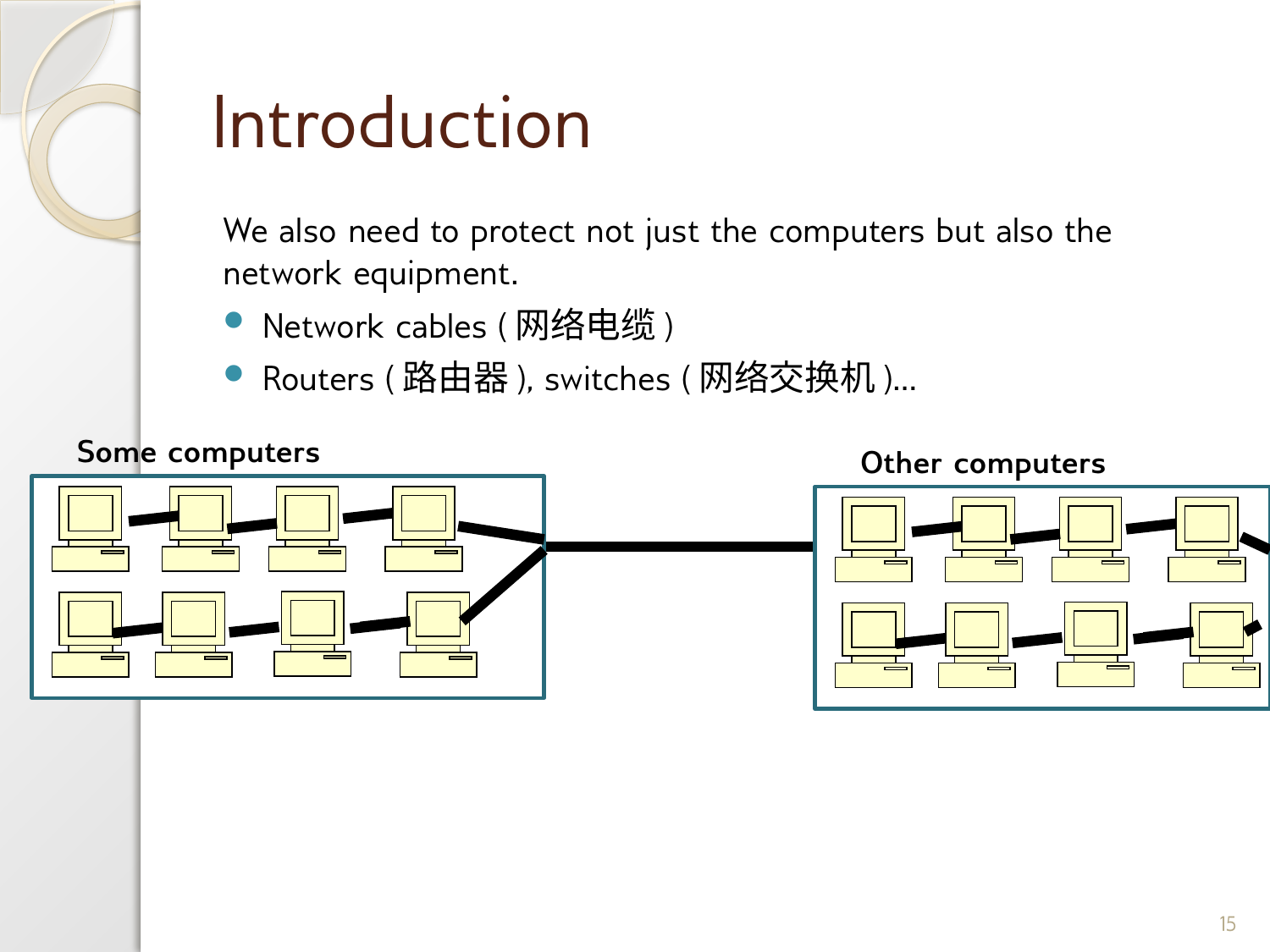

# Introduction
We also need to protect not just the computers but also the network equipment.
Network cables (网络电缆)
Routers (路由器), switches (网络交换机)…
Some computers
Other computers

15